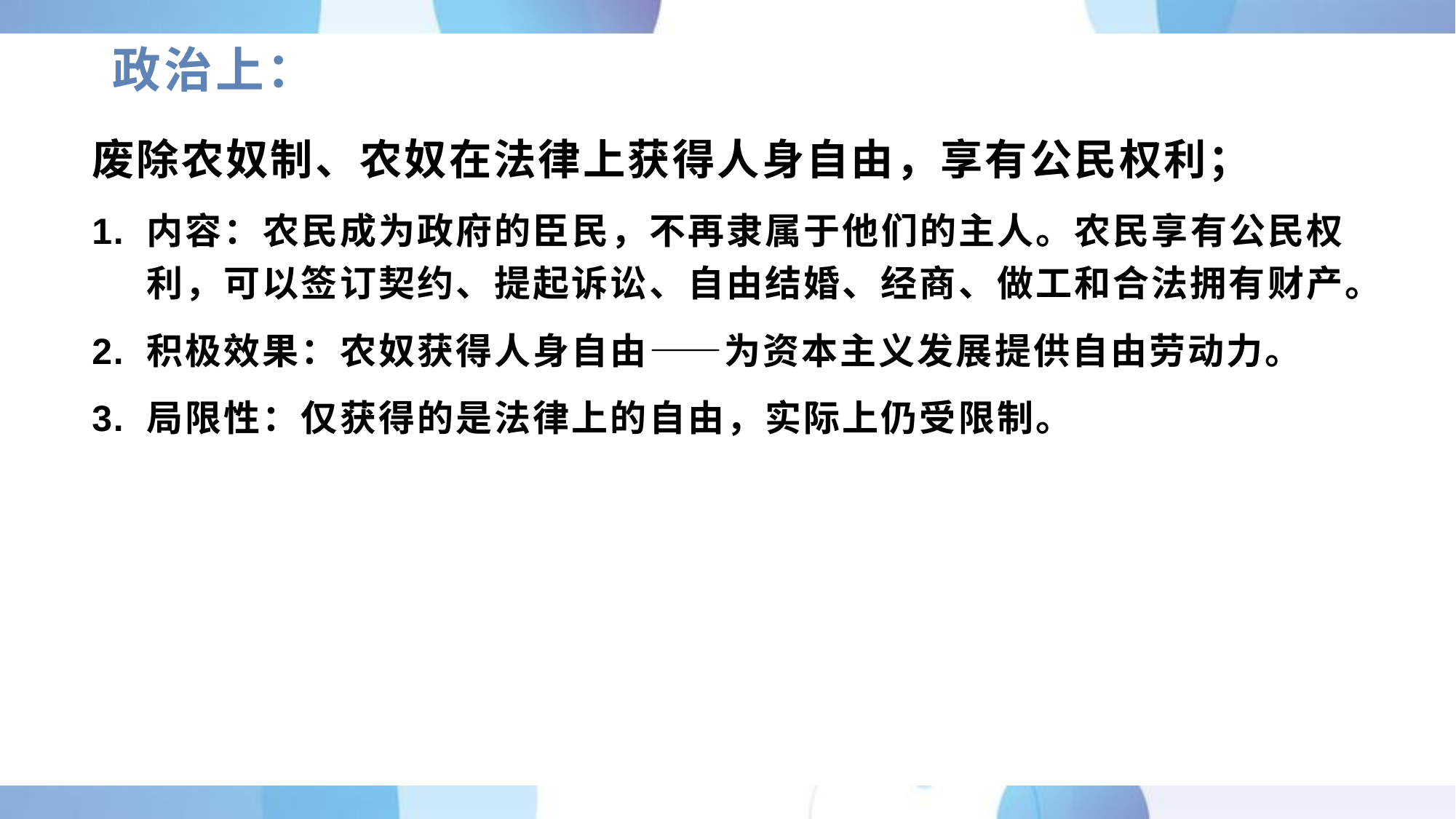

# 政治上：
废除农奴制、农奴在法律上获得人身自由，享有公民权利；
内容：农民成为政府的臣民，不再隶属于他们的主人。农民享有公民权利，可以签订契约、提起诉讼、自由结婚、经商、做工和合法拥有财产。
积极效果：农奴获得人身自由——为资本主义发展提供自由劳动力。
局限性：仅获得的是法律上的自由，实际上仍受限制。